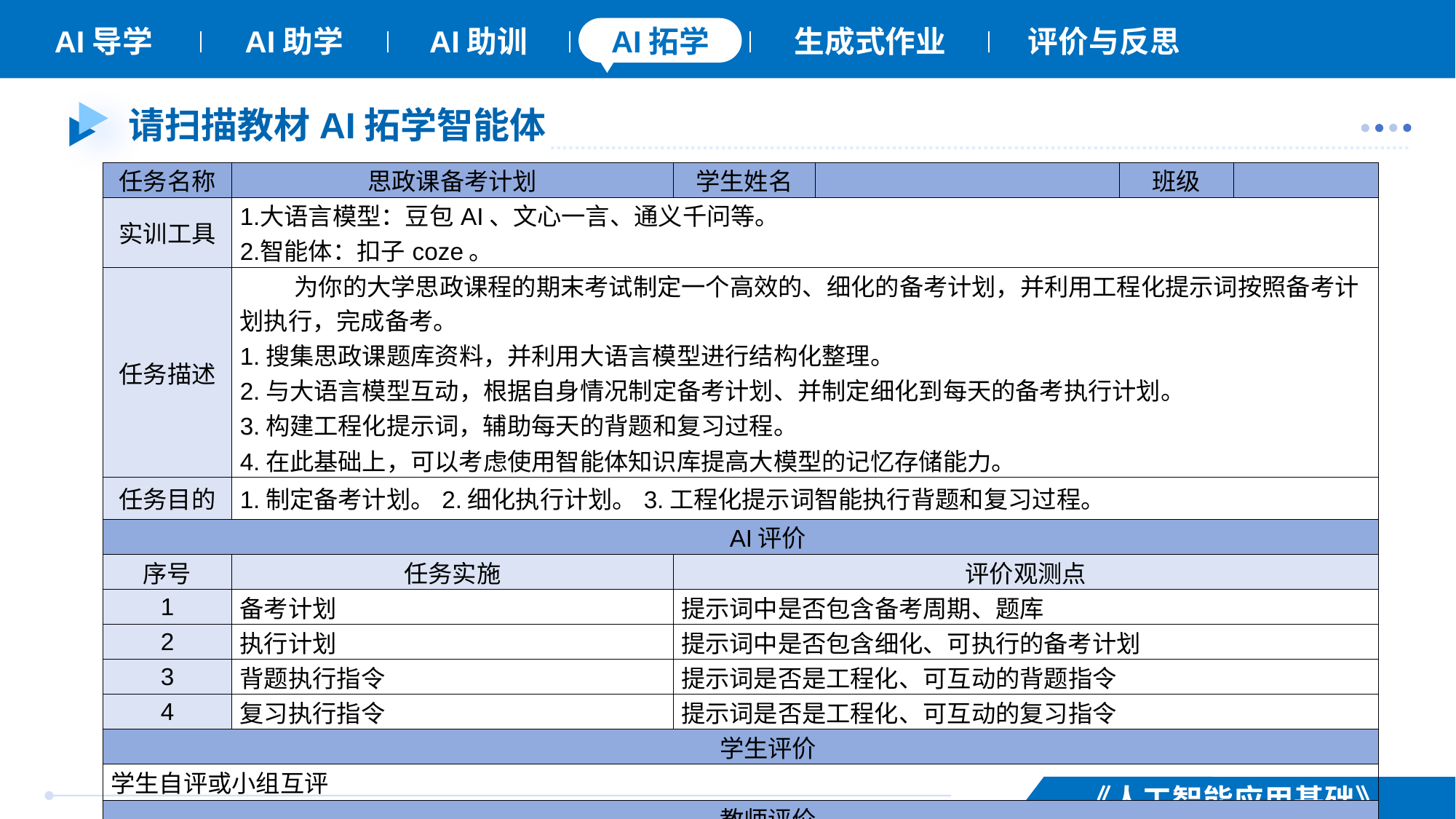

# 请扫描教材AI拓学智能体
| 任务名称 | 思政课备考计划 | 学生姓名 |  | 班级 |  |
| --- | --- | --- | --- | --- | --- |
| 实训工具 | 大语言模型：豆包AI、文心一言、通义千问等。 智能体：扣子coze。 |  |  |  |  |
| 任务描述 | 为你的大学思政课程的期末考试制定一个高效的、细化的备考计划，并利用工程化提示词按照备考计划执行，完成备考。 1.搜集思政课题库资料，并利用大语言模型进行结构化整理。 2.与大语言模型互动，根据自身情况制定备考计划、并制定细化到每天的备考执行计划。 3.构建工程化提示词，辅助每天的背题和复习过程。 4.在此基础上，可以考虑使用智能体知识库提高大模型的记忆存储能力。 |  |  |  |  |
| 任务目的 | 1.制定备考计划。2.细化执行计划。3.工程化提示词智能执行背题和复习过程。 |  |  |  |  |
| AI评价 |  |  |  |  |  |
| 序号 | 任务实施 | 评价观测点 |  |  |  |
| 1 | 备考计划 | 提示词中是否包含备考周期、题库 |  |  |  |
| 2 | 执行计划 | 提示词中是否包含细化、可执行的备考计划 |  |  |  |
| 3 | 背题执行指令 | 提示词是否是工程化、可互动的背题指令 |  |  |  |
| 4 | 复习执行指令 | 提示词是否是工程化、可互动的复习指令 |  |  |  |
| 学生评价 |  |  |  |  |  |
| 学生自评或小组互评 |  |  |  |  |  |
| 教师评价 |  |  |  |  |  |
| 教师评估与总结 |  |  |  |  |  |